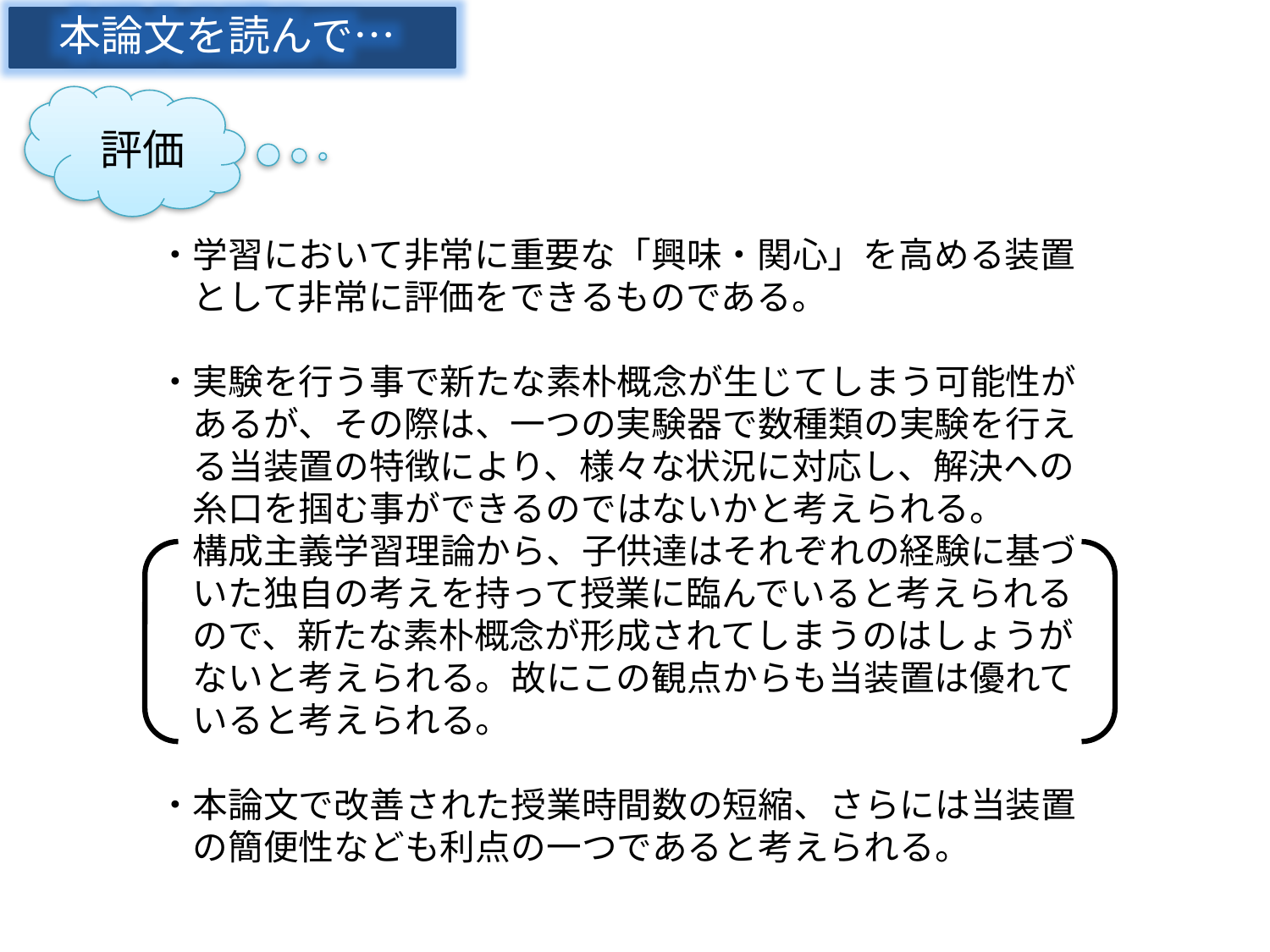

本論文を読んで…

評価
・学習において非常に重要な「興味・関心」を高める装置
　として非常に評価をできるものである。

・実験を行う事で新たな素朴概念が生じてしまう可能性が
　あるが、その際は、一つの実験器で数種類の実験を行え
　る当装置の特徴により、様々な状況に対応し、解決への
　糸口を掴む事ができるのではないかと考えられる。
　構成主義学習理論から、子供達はそれぞれの経験に基づ
　いた独自の考えを持って授業に臨んでいると考えられる
　ので、新たな素朴概念が形成されてしまうのはしょうが
　ないと考えられる。故にこの観点からも当装置は優れて
　いると考えられる。

・本論文で改善された授業時間数の短縮、さらには当装置
　の簡便性なども利点の一つであると考えられる。